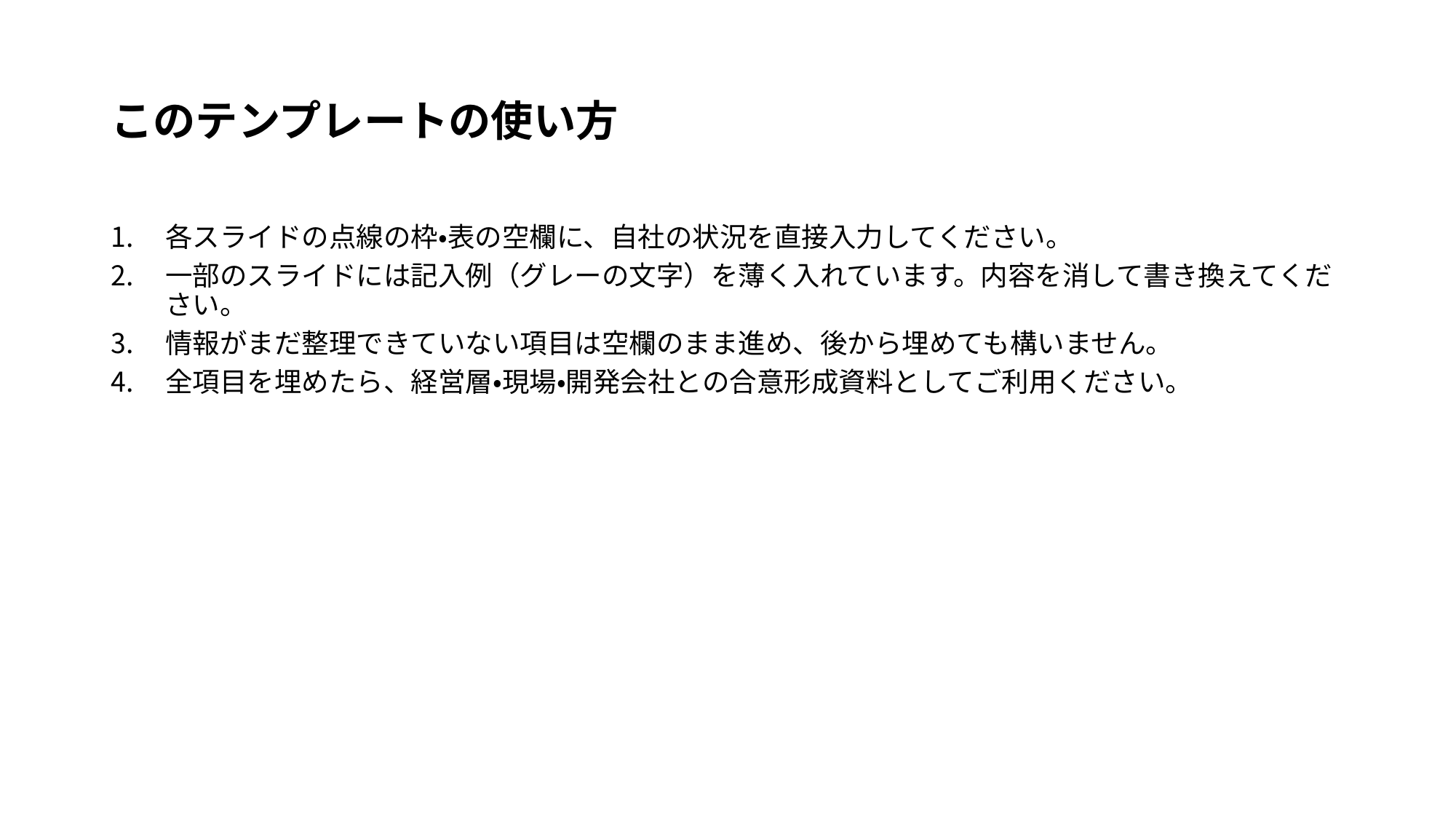

# このテンプレートの使い方
各スライドの点線の枠・表の空欄に、自社の状況を直接入力してください。
一部のスライドには記入例（グレーの文字）を薄く入れています。内容を消して書き換えてください。
情報がまだ整理できていない項目は空欄のまま進め、後から埋めても構いません。
全項目を埋めたら、経営層・現場・開発会社との合意形成資料としてご利用ください。